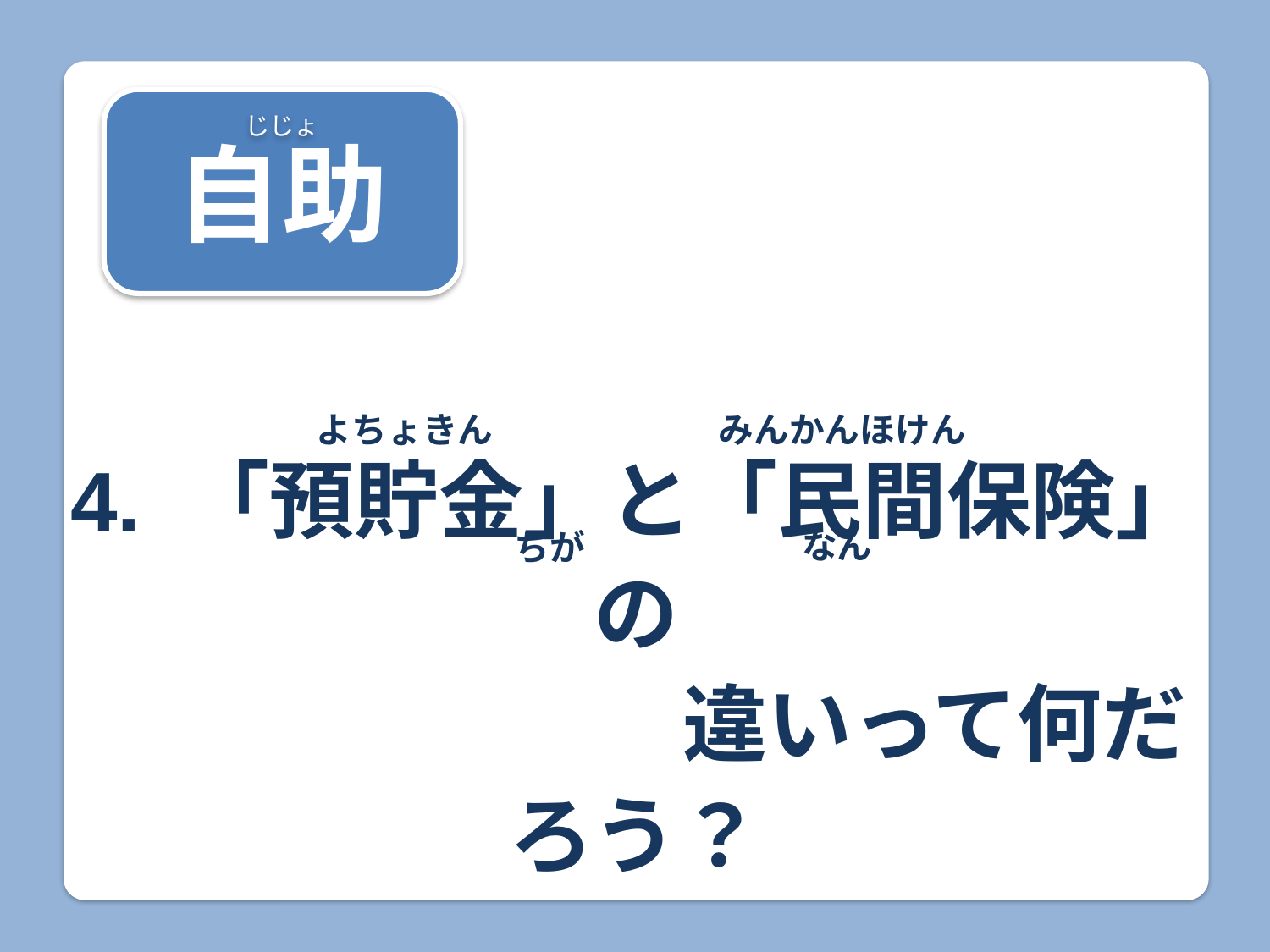

自助
じじょ
みんかんほけん
よちょきん
4. 「預貯金」と「民間保険」の
　　　　　　　違いって何だろう？
なん
ちが
31